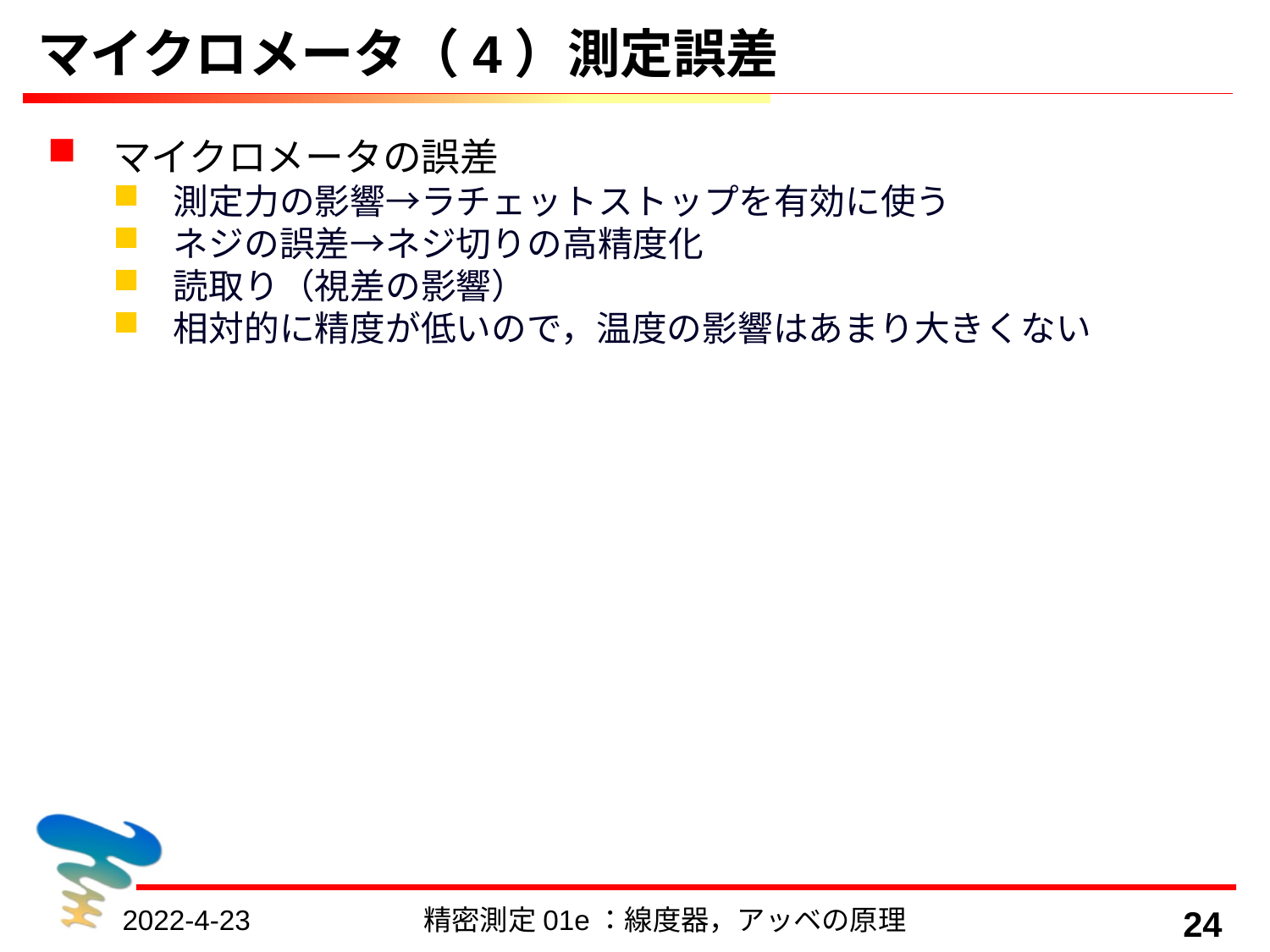

# マイクロメータ（4）測定誤差
マイクロメータの誤差
測定力の影響→ラチェットストップを有効に使う
ネジの誤差→ネジ切りの高精度化
読取り（視差の影響）
相対的に精度が低いので，温度の影響はあまり大きくない

2022-4-23
精密測定01e：線度器，アッベの原理
24